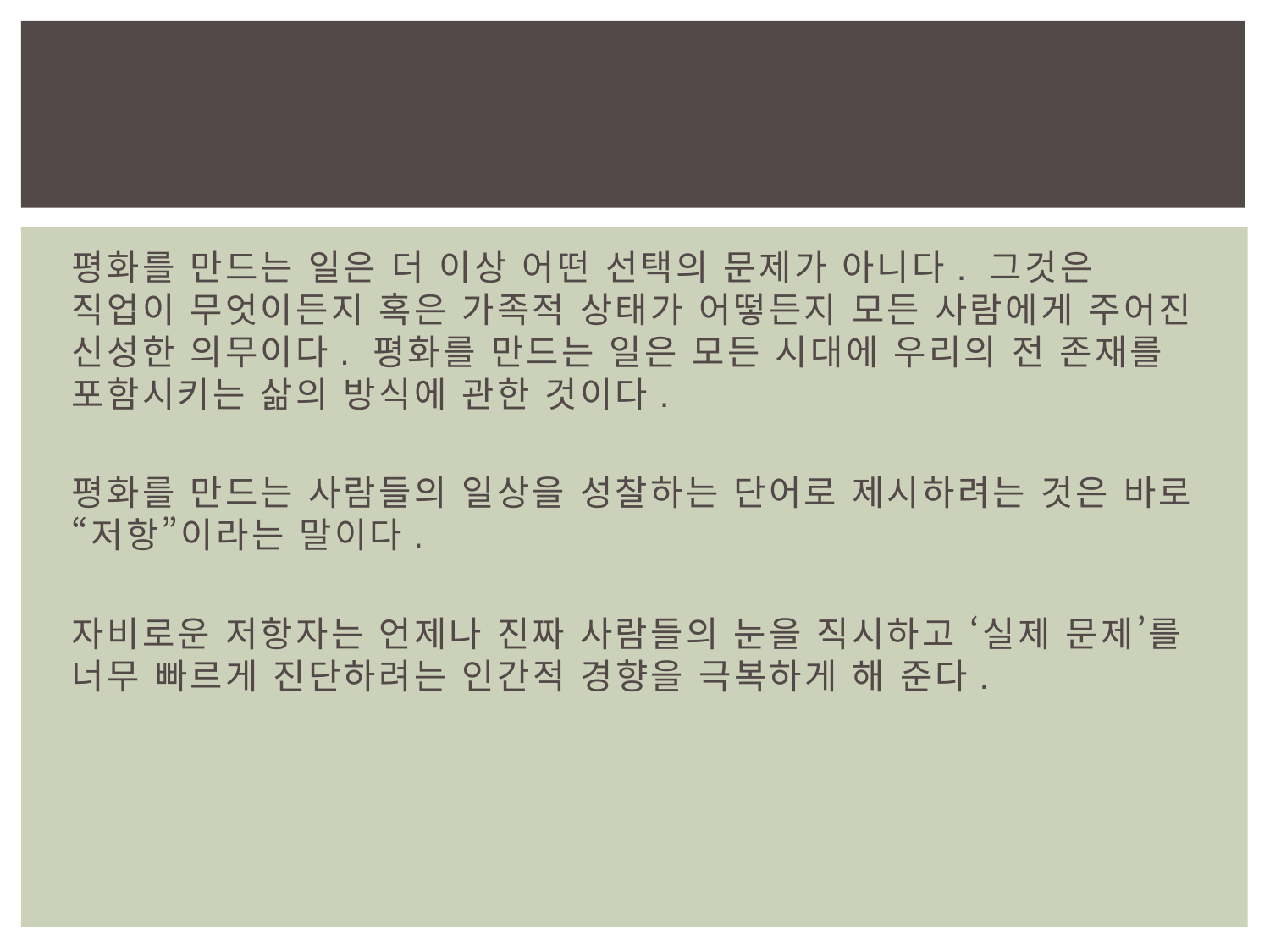

#
평화를 만드는 일은 더 이상 어떤 선택의 문제가 아니다. 그것은 직업이 무엇이든지 혹은 가족적 상태가 어떻든지 모든 사람에게 주어진 신성한 의무이다. 평화를 만드는 일은 모든 시대에 우리의 전 존재를 포함시키는 삶의 방식에 관한 것이다.

평화를 만드는 사람들의 일상을 성찰하는 단어로 제시하려는 것은 바로 “저항”이라는 말이다.

자비로운 저항자는 언제나 진짜 사람들의 눈을 직시하고 ‘실제 문제’를 너무 빠르게 진단하려는 인간적 경향을 극복하게 해 준다.